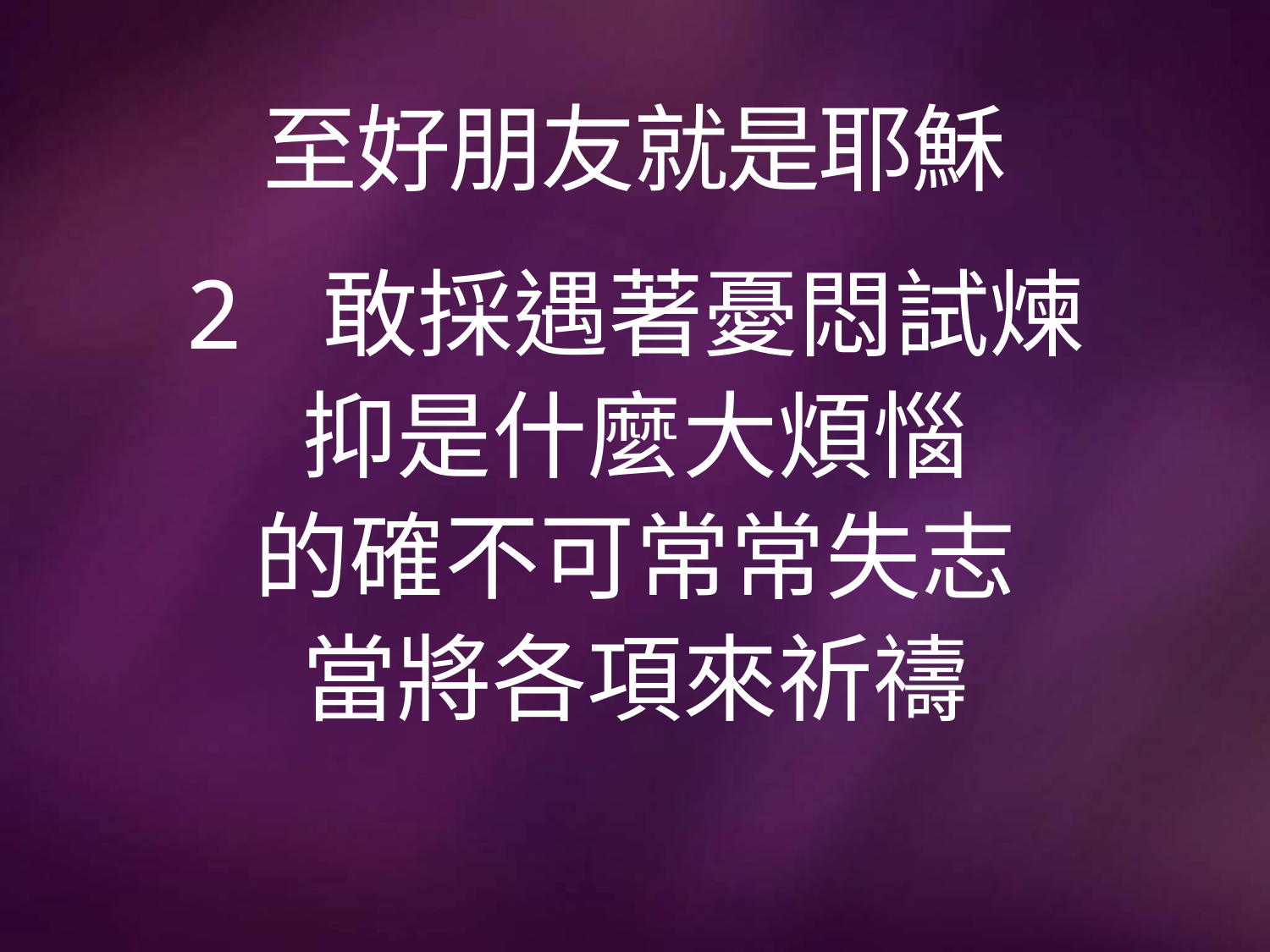

# 至好朋友就是耶穌
2 敢採遇著憂悶試煉
抑是什麼大煩惱
的確不可常常失志
當將各項來祈禱